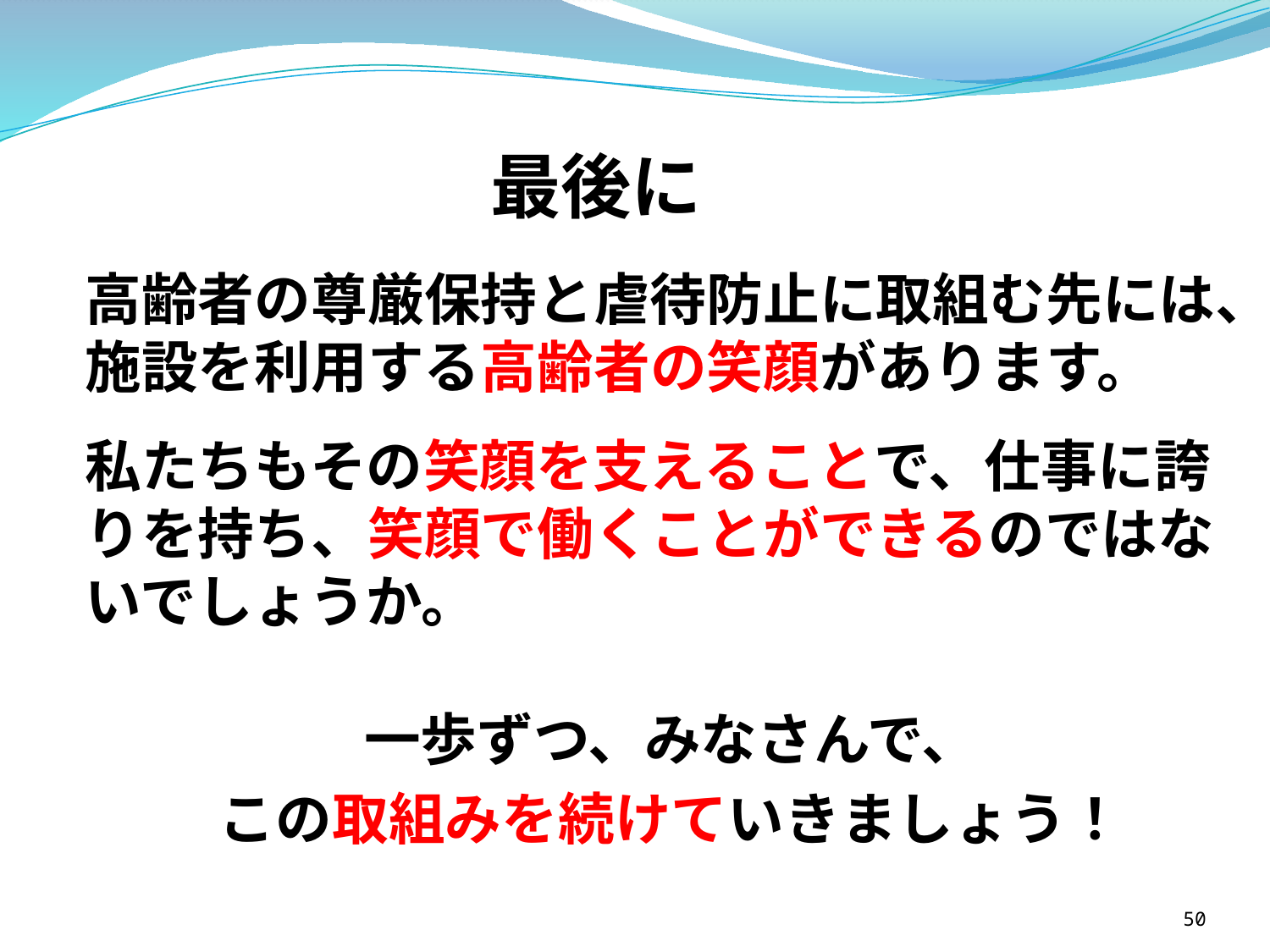

# 最後に
高齢者の尊厳保持と虐待防止に取組む先には、施設を利用する高齢者の笑顔があります。

私たちもその笑顔を支えることで、仕事に誇りを持ち、笑顔で働くことができるのではないでしょうか。

一歩ずつ、みなさんで、
この取組みを続けていきましょう！
50